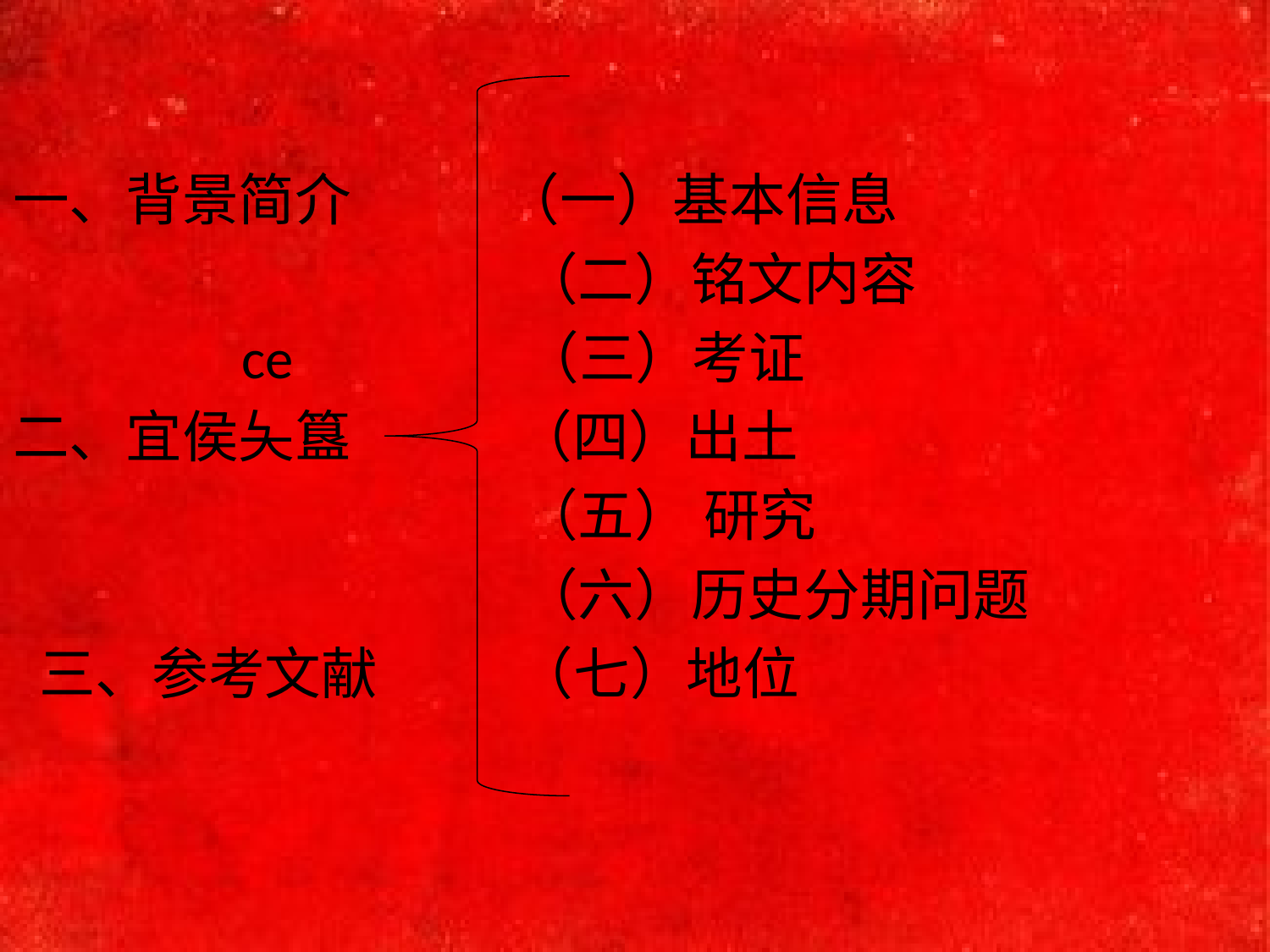

一、背景简介            （一）基本信息
                                       （二）铭文内容
                  ce                 （三）考证
二、宜侯夨簋             （四）出土
                                       （五） 研究
                                       （六）历史分期问题
 三、参考文献           （七）地位